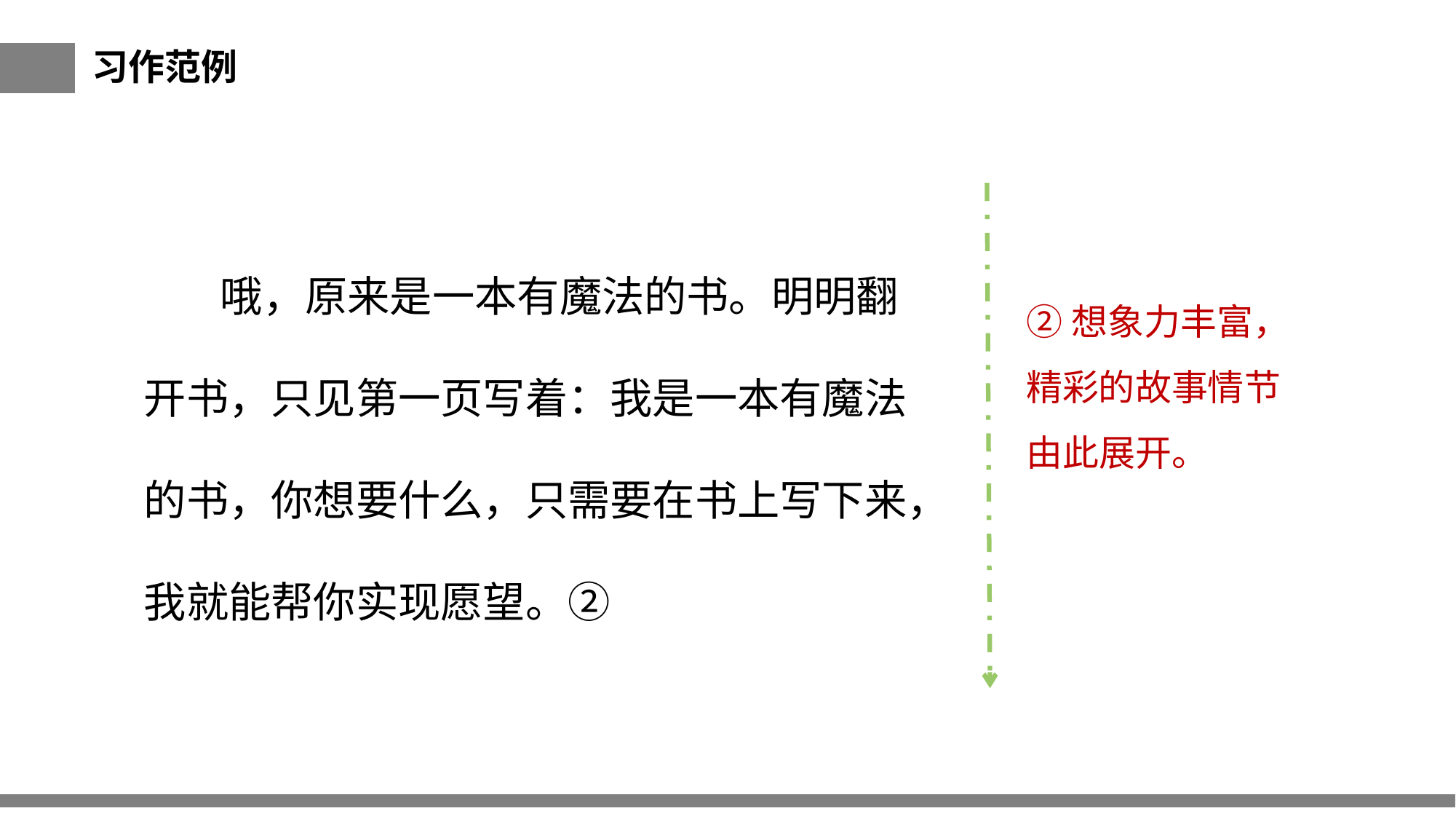

习作范例
       哦，原来是一本有魔法的书。明明翻开书，只见第一页写着：我是一本有魔法的书，你想要什么，只需要在书上写下来，我就能帮你实现愿望。②
②想象力丰富，精彩的故事情节由此展开。